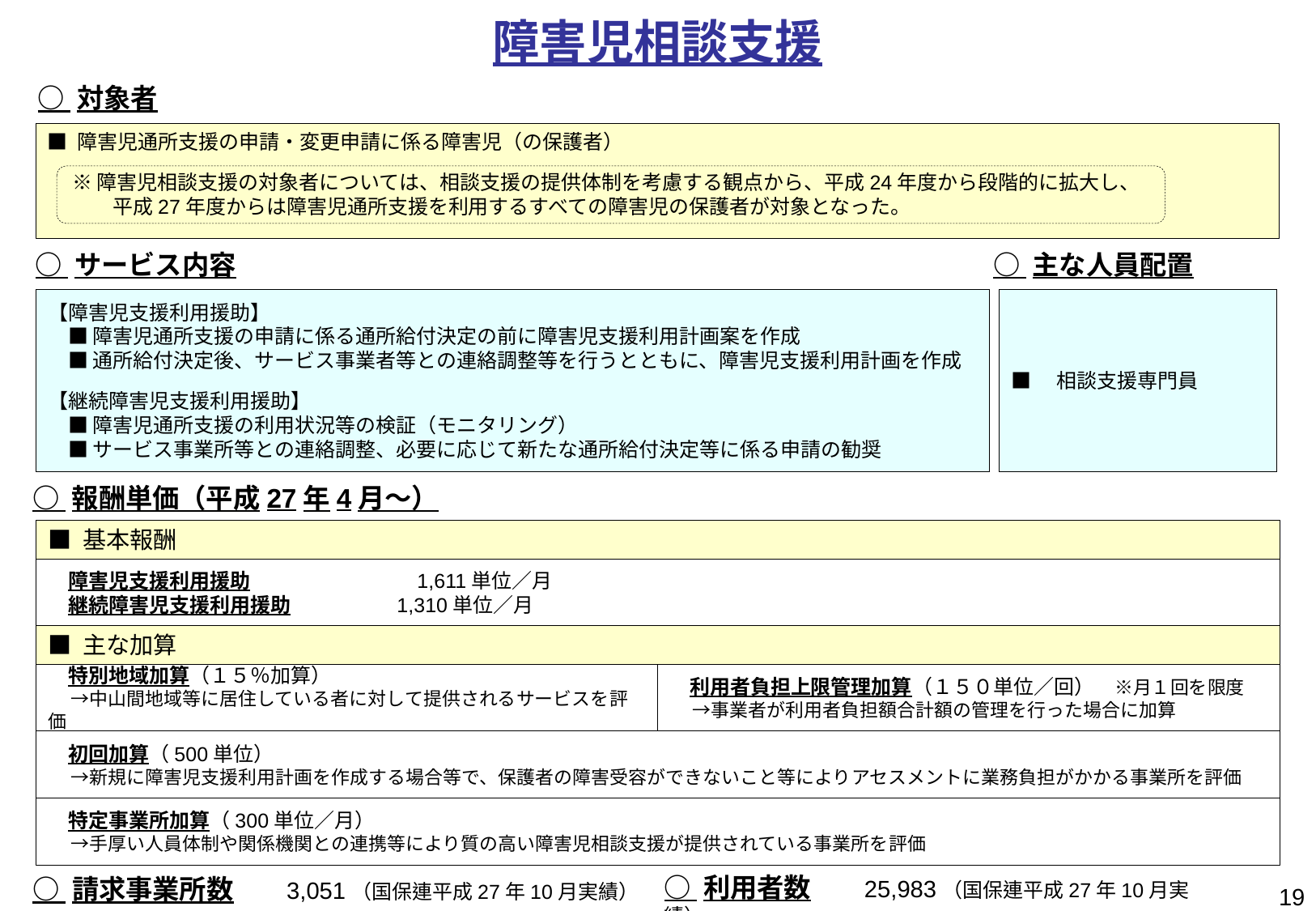

障害児相談支援
○ 対象者
■ 障害児通所支援の申請・変更申請に係る障害児（の保護者）

　 ※ 障害児相談支援の対象者については、相談支援の提供体制を考慮する観点から、平成24年度から段階的に拡大し、
　　　 平成27年度からは障害児通所支援を利用するすべての障害児の保護者が対象となった。

○ サービス内容
○ 主な人員配置
■　相談支援専門員
【障害児支援利用援助】
　■ 障害児通所支援の申請に係る通所給付決定の前に障害児支援利用計画案を作成
　■ 通所給付決定後、サービス事業者等との連絡調整等を行うとともに、障害児支援利用計画を作成

【継続障害児支援利用援助】
　■ 障害児通所支援の利用状況等の検証（モニタリング）
　■ サービス事業所等との連絡調整、必要に応じて新たな通所給付決定等に係る申請の勧奨
○ 報酬単価（平成27年4月～）
■ 基本報酬
　障害児支援利用援助　　　　　　　　1,611単位／月
　継続障害児支援利用援助　　　　　1,310単位／月
■ 主な加算
　特別地域加算（１５％加算）
　 →中山間地域等に居住している者に対して提供されるサービスを評価
　利用者負担上限管理加算（１５０単位／回）　※月１回を限度
　 →事業者が利用者負担額合計額の管理を行った場合に加算
　初回加算（500単位）
　 →新規に障害児支援利用計画を作成する場合等で、保護者の障害受容ができないこと等によりアセスメントに業務負担がかかる事業所を評価
　特定事業所加算（300単位／月）
　 →手厚い人員体制や関係機関との連携等により質の高い障害児相談支援が提供されている事業所を評価
○ 利用者数　　25,983（国保連平成27年10月実績）
○ 請求事業所数　　3,051（国保連平成27年10月実績）
19